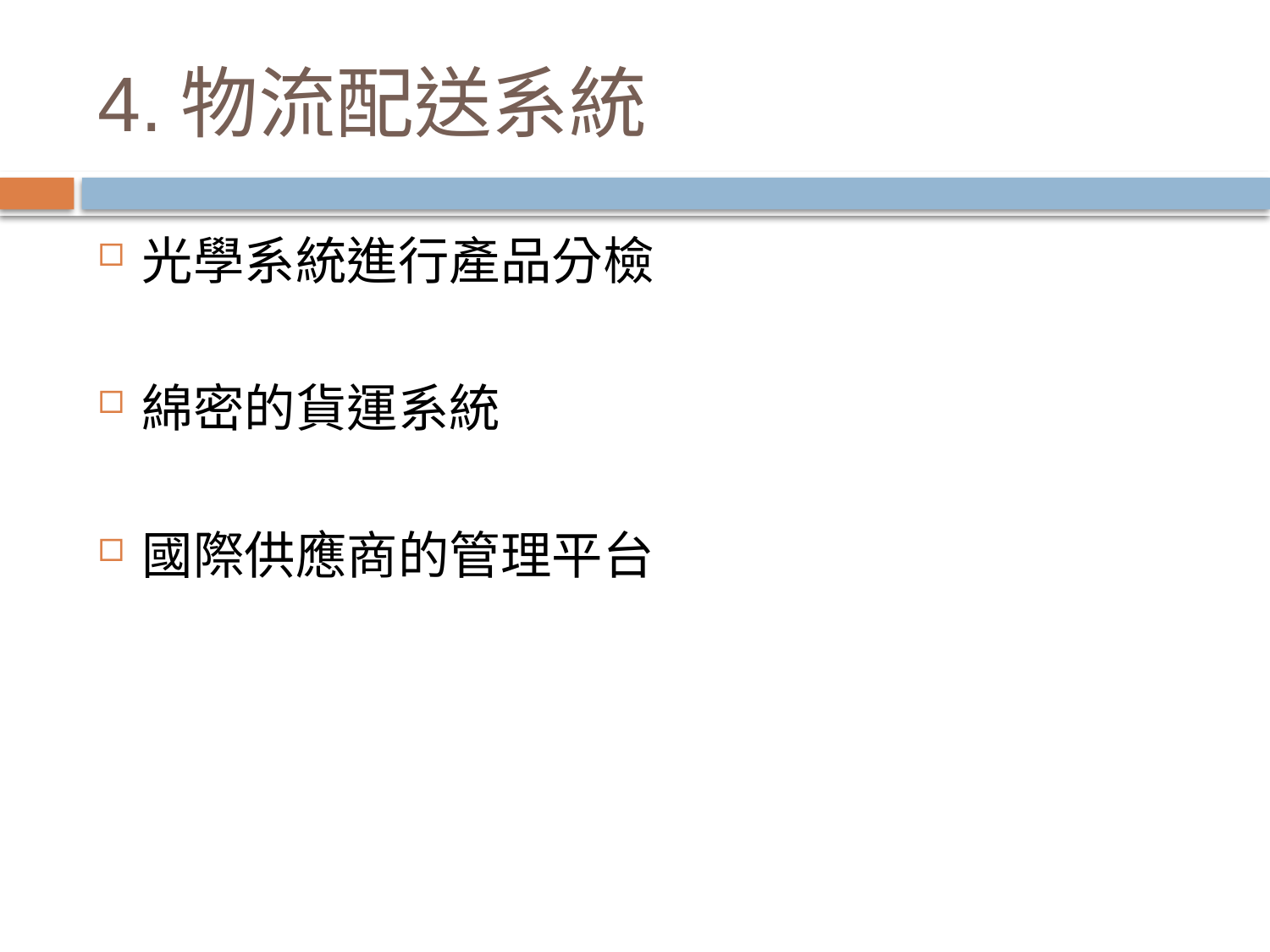

# 4.物流配送系統
光學系統進行產品分檢

綿密的貨運系統

國際供應商的管理平台